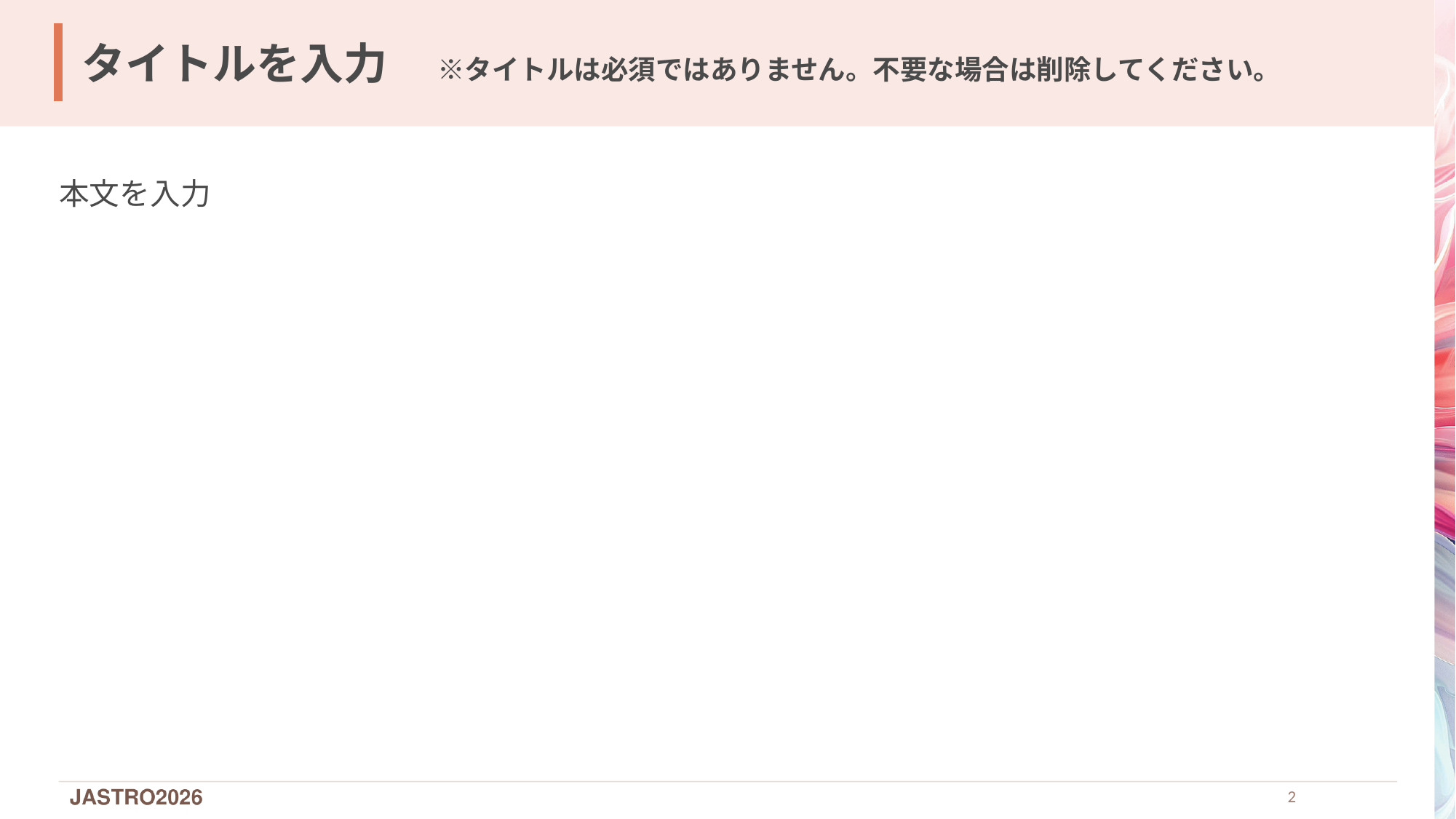

​
​
# タイトルを入力　 ※タイトルは必須ではありません。不要な場合は削除してください。
本文を入力
2